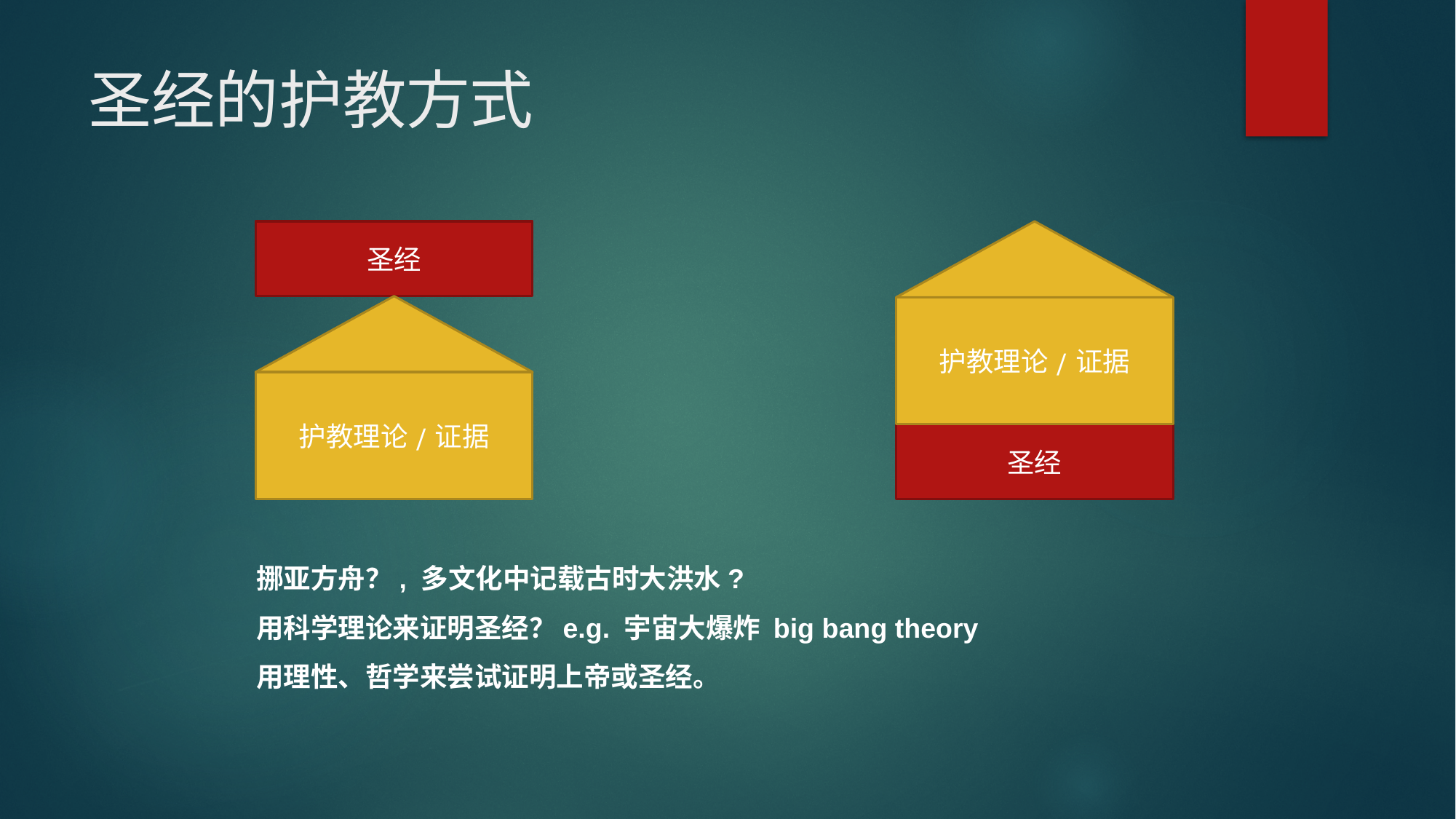

# 圣经的护教方式
圣经

护教理论/证据

护教理论/证据
圣经
挪亚方舟？, 多文化中记载古时大洪水?
用科学理论来证明圣经？e.g. 宇宙大爆炸 big bang theory
用理性、哲学来尝试证明上帝或圣经。